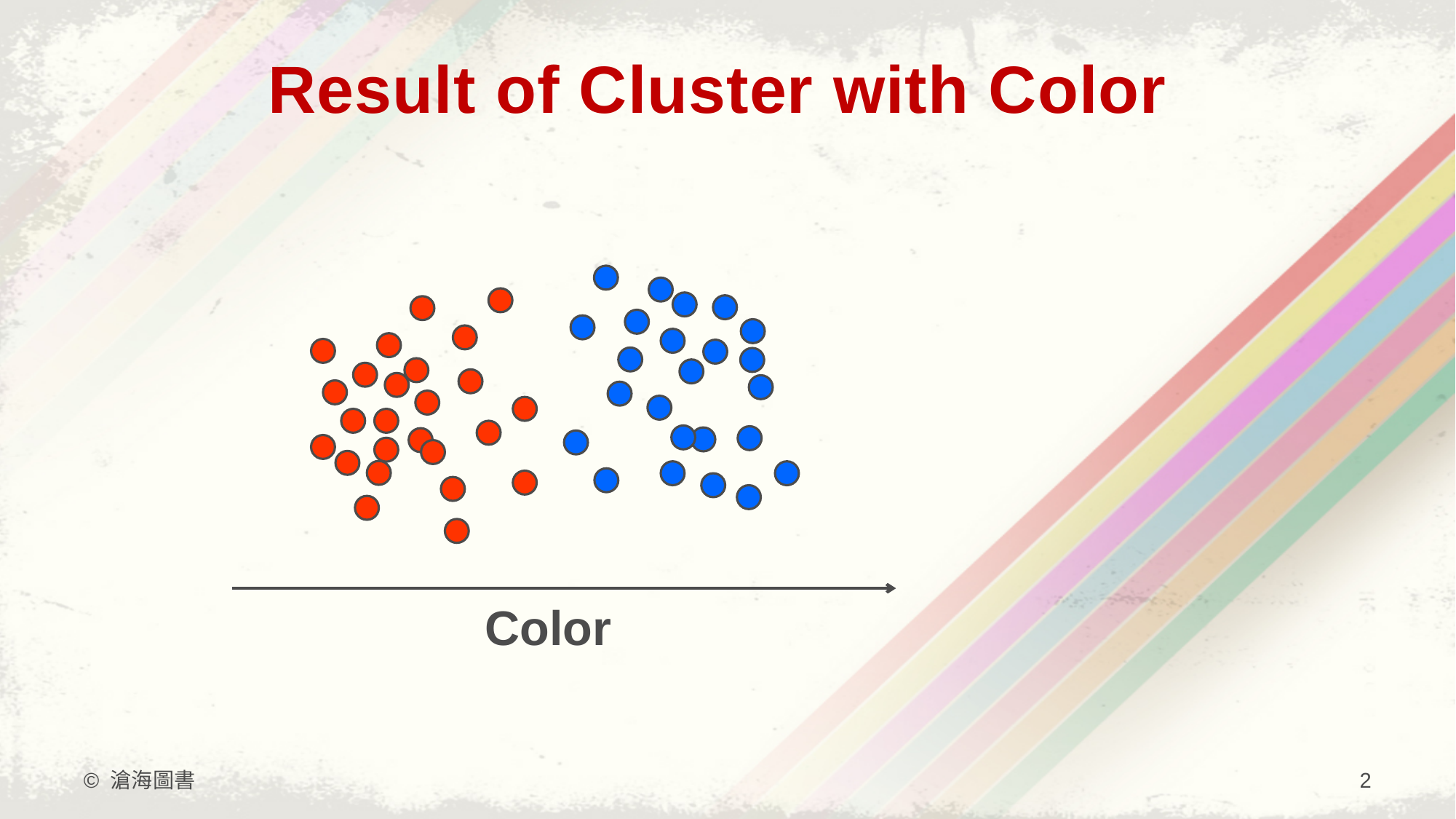

# Result of Cluster with Color

Color
© 滄海圖書
2